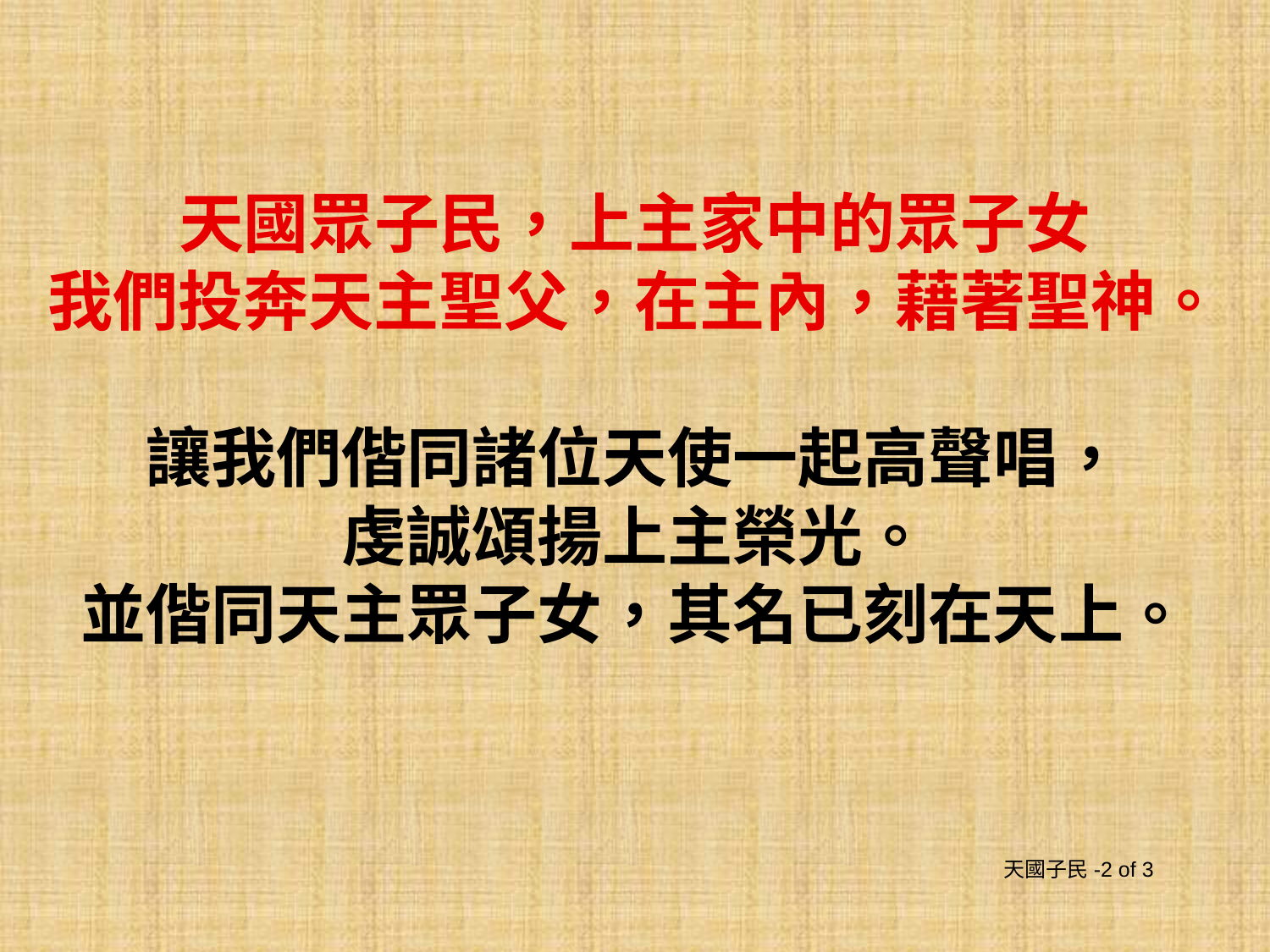

天國眾子民，上主家中的眾子女
我們投奔天主聖父，在主內，藉著聖神。

讓我們偕同諸位天使一起高聲唱，
虔誠頌揚上主榮光。
並偕同天主眾子女，其名已刻在天上。
天國子民-2 of 3